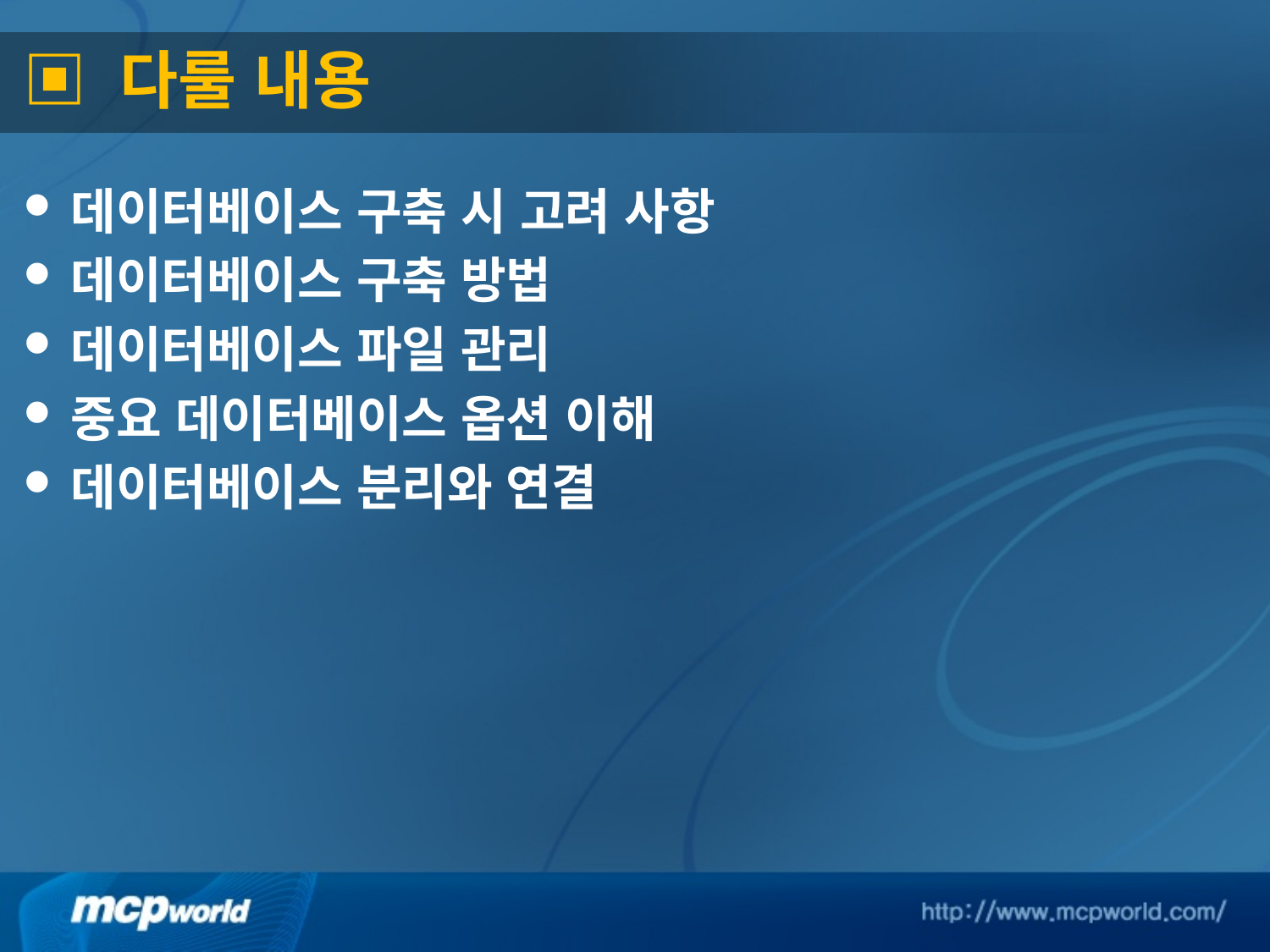

# ▣ 다룰 내용
데이터베이스 구축 시 고려 사항
데이터베이스 구축 방법
데이터베이스 파일 관리
중요 데이터베이스 옵션 이해
데이터베이스 분리와 연결